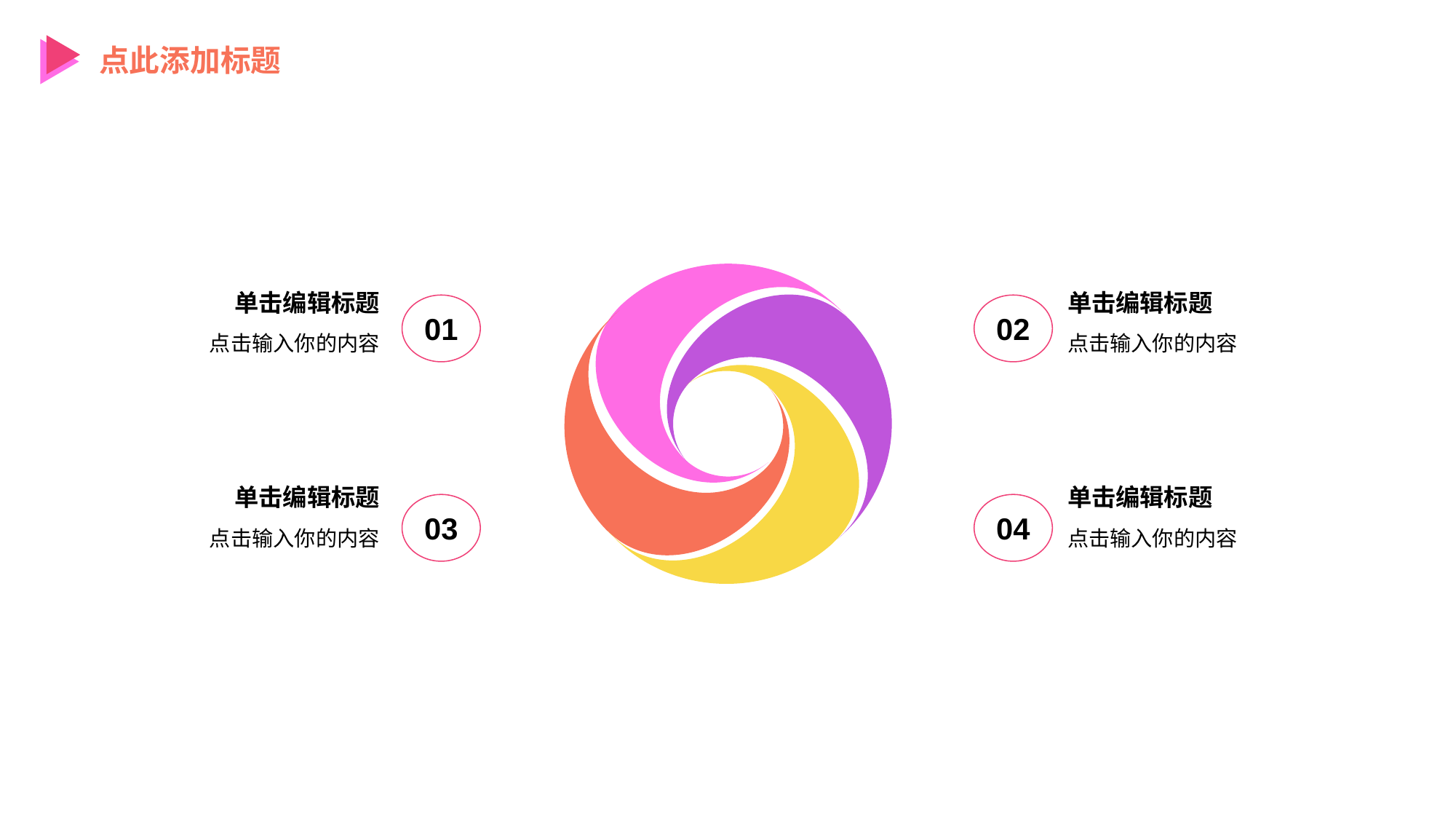

点此添加标题

单击编辑标题
单击编辑标题
01
02
点击输入你的内容
点击输入你的内容
单击编辑标题
单击编辑标题
03
04
点击输入你的内容
点击输入你的内容